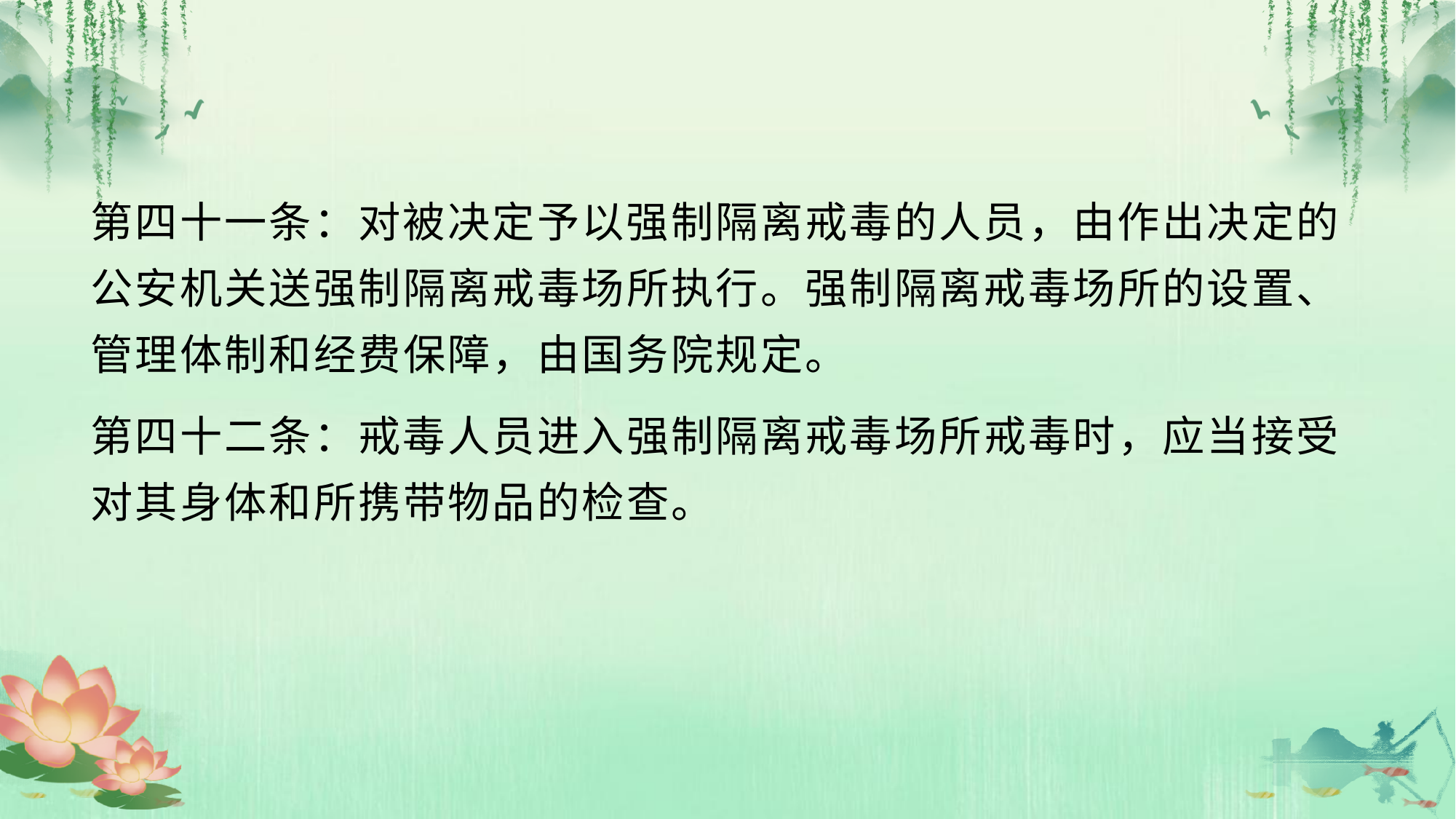

#
第四十一条：对被决定予以强制隔离戒毒的人员，由作出决定的公安机关送强制隔离戒毒场所执行。强制隔离戒毒场所的设置、管理体制和经费保障，由国务院规定。​
第四十二条：戒毒人员进入强制隔离戒毒场所戒毒时，应当接受对其身体和所携带物品的检查。